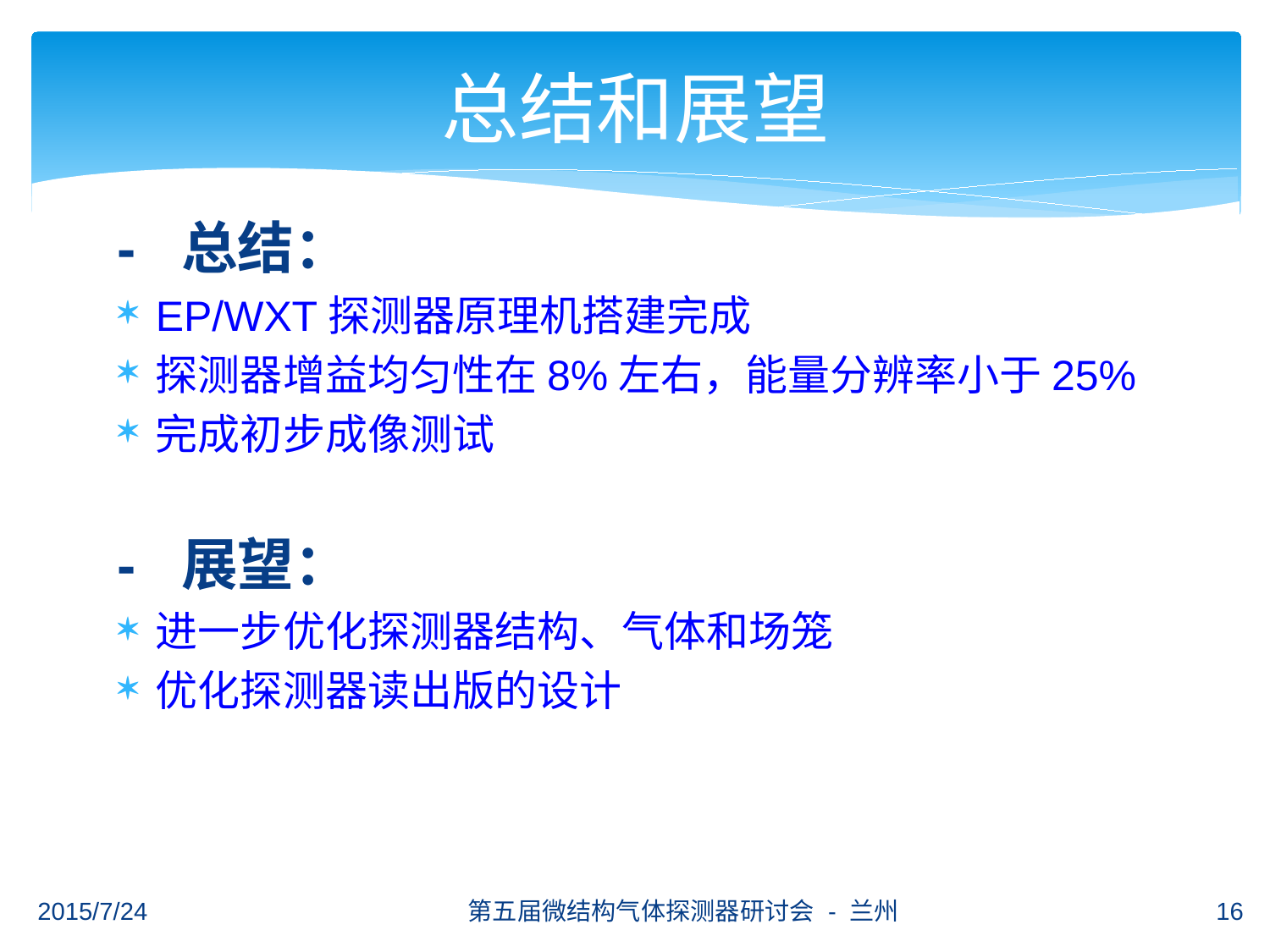

# 总结和展望
-  总结：
EP/WXT探测器原理机搭建完成
探测器增益均匀性在8%左右，能量分辨率小于25%
完成初步成像测试

-  展望：
进一步优化探测器结构、气体和场笼
优化探测器读出版的设计

2015/7/24
第五届微结构气体探测器研讨会 - 兰州
16